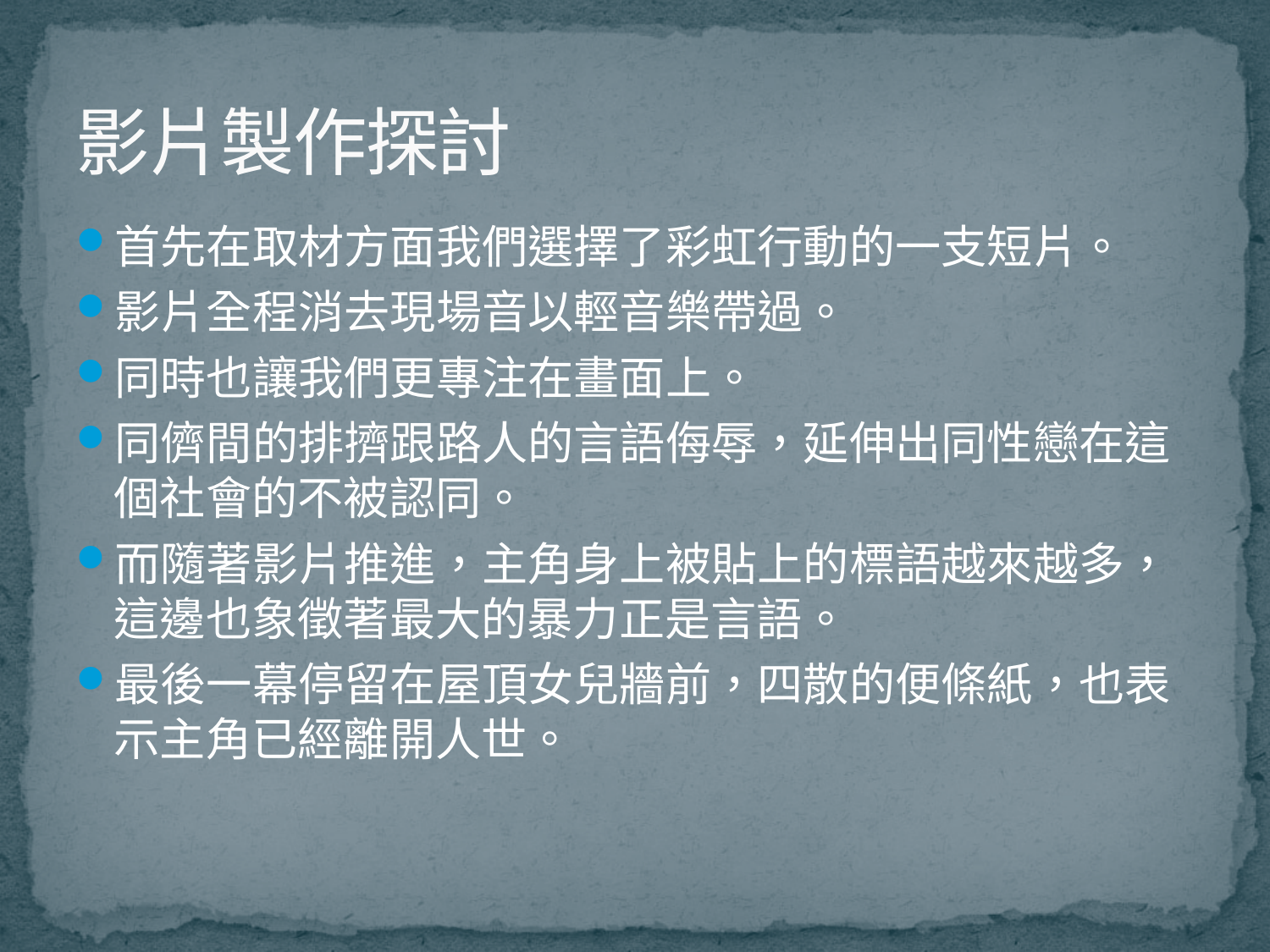

# 影片製作探討
首先在取材方面我們選擇了彩虹行動的一支短片。
影片全程消去現場音以輕音樂帶過。
同時也讓我們更專注在畫面上。
同儕間的排擠跟路人的言語侮辱，延伸出同性戀在這個社會的不被認同。
而隨著影片推進，主角身上被貼上的標語越來越多，這邊也象徵著最大的暴力正是言語。
最後一幕停留在屋頂女兒牆前，四散的便條紙，也表示主角已經離開人世。